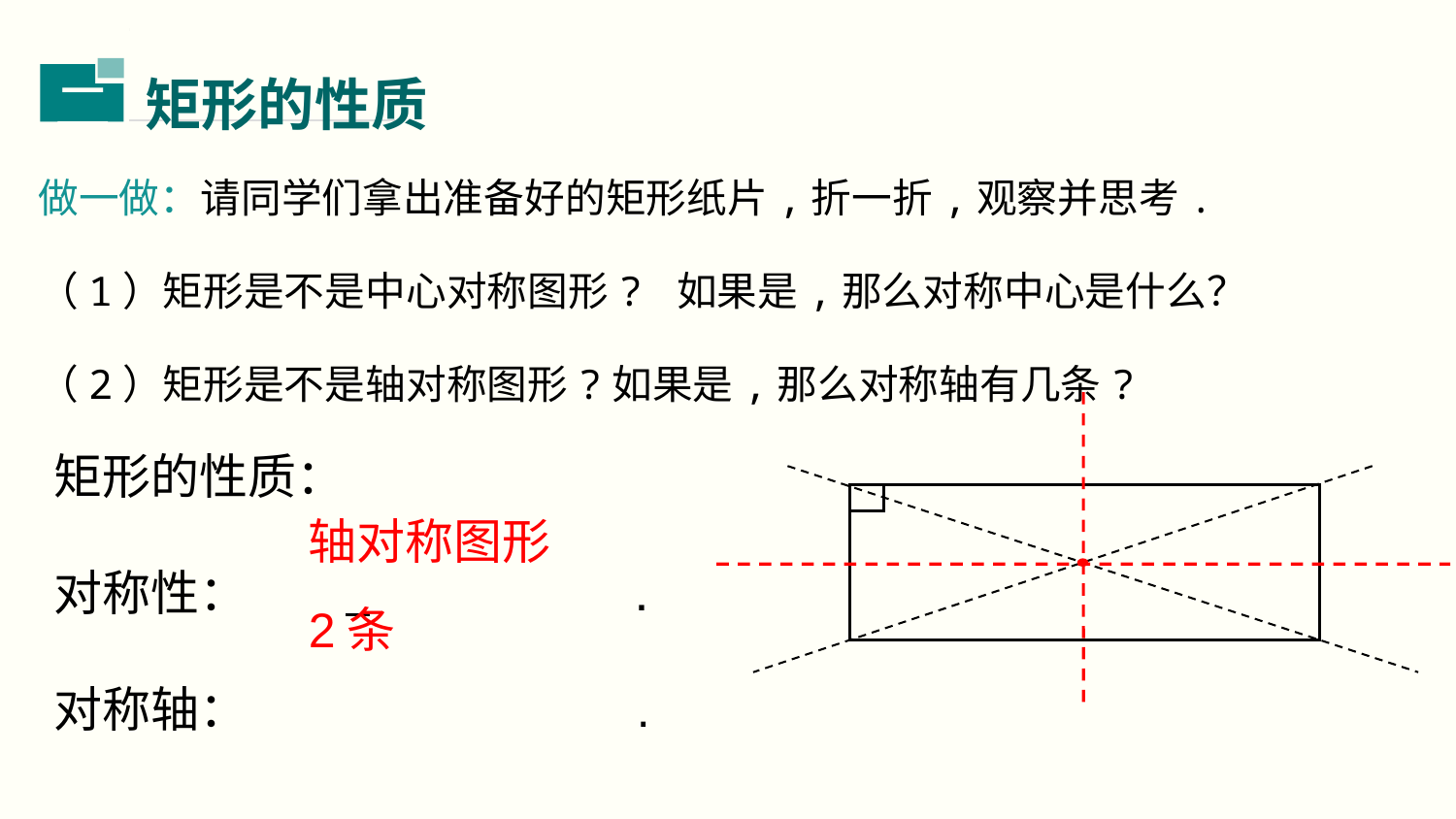

矩形的性质
二

做一做：请同学们拿出准备好的矩形纸片,折一折,观察并思考.
（1）矩形是不是中心对称图形? 如果是,那么对称中心是什么？
（2）矩形是不是轴对称图形?如果是,那么对称轴有几条?

矩形的性质：
对称性：	   		.
对称轴：			.

轴对称图形

2条